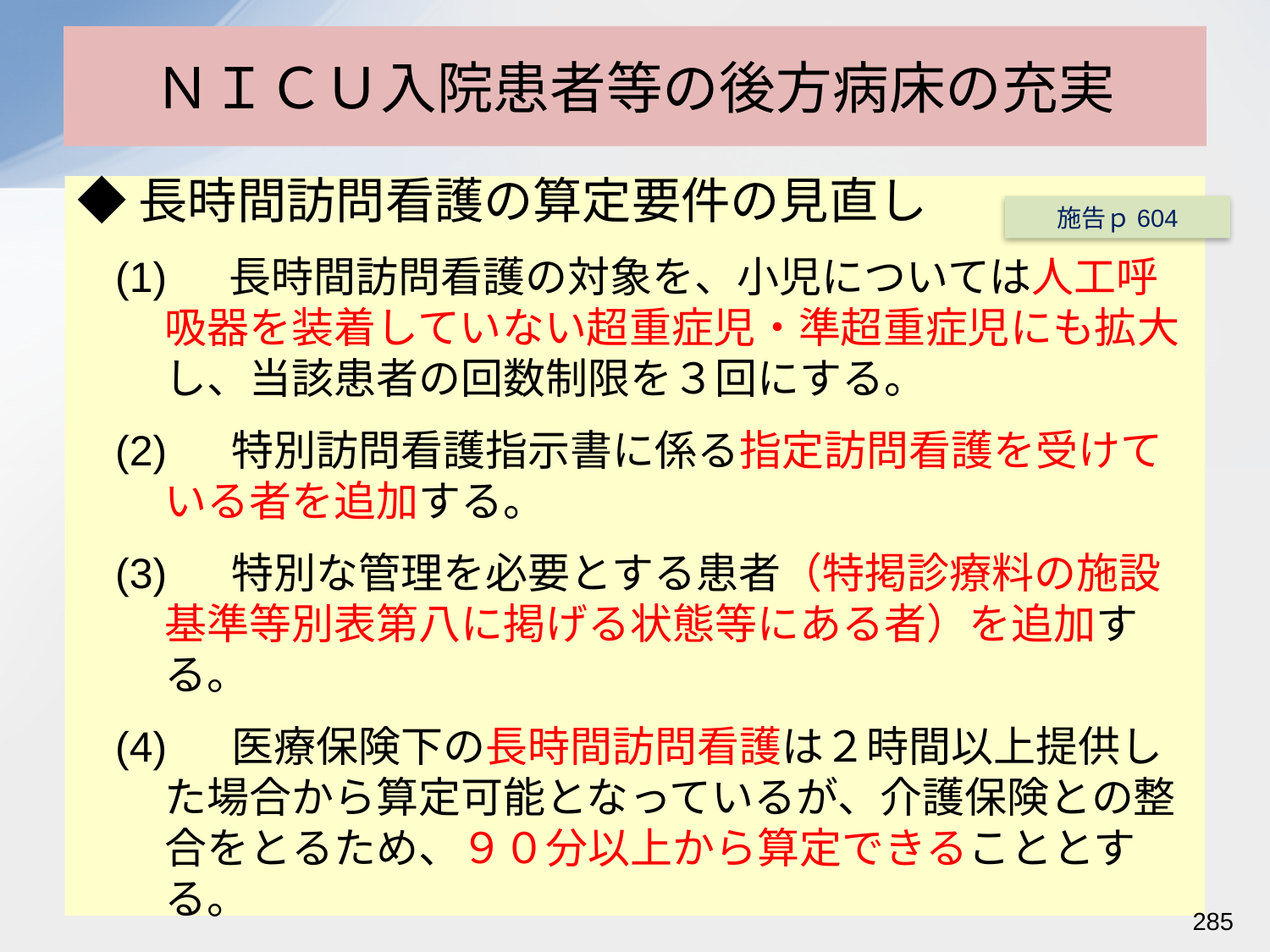

# ＮＩＣＵ入院患者等の後方病床の充実
◆長時間訪問看護の算定要件の見直し
(1)　 長時間訪問看護の対象を、小児については人工呼吸器を装着していない超重症児・準超重症児にも拡大し、当該患者の回数制限を３回にする。
(2) 　特別訪問看護指示書に係る指定訪問看護を受けている者を追加する。
(3) 　特別な管理を必要とする患者（特掲診療料の施設基準等別表第八に掲げる状態等にある者）を追加する。
(4) 　医療保険下の長時間訪問看護は２時間以上提供した場合から算定可能となっているが、介護保険との整合をとるため、９０分以上から算定できることとする。
施告ｐ604
285